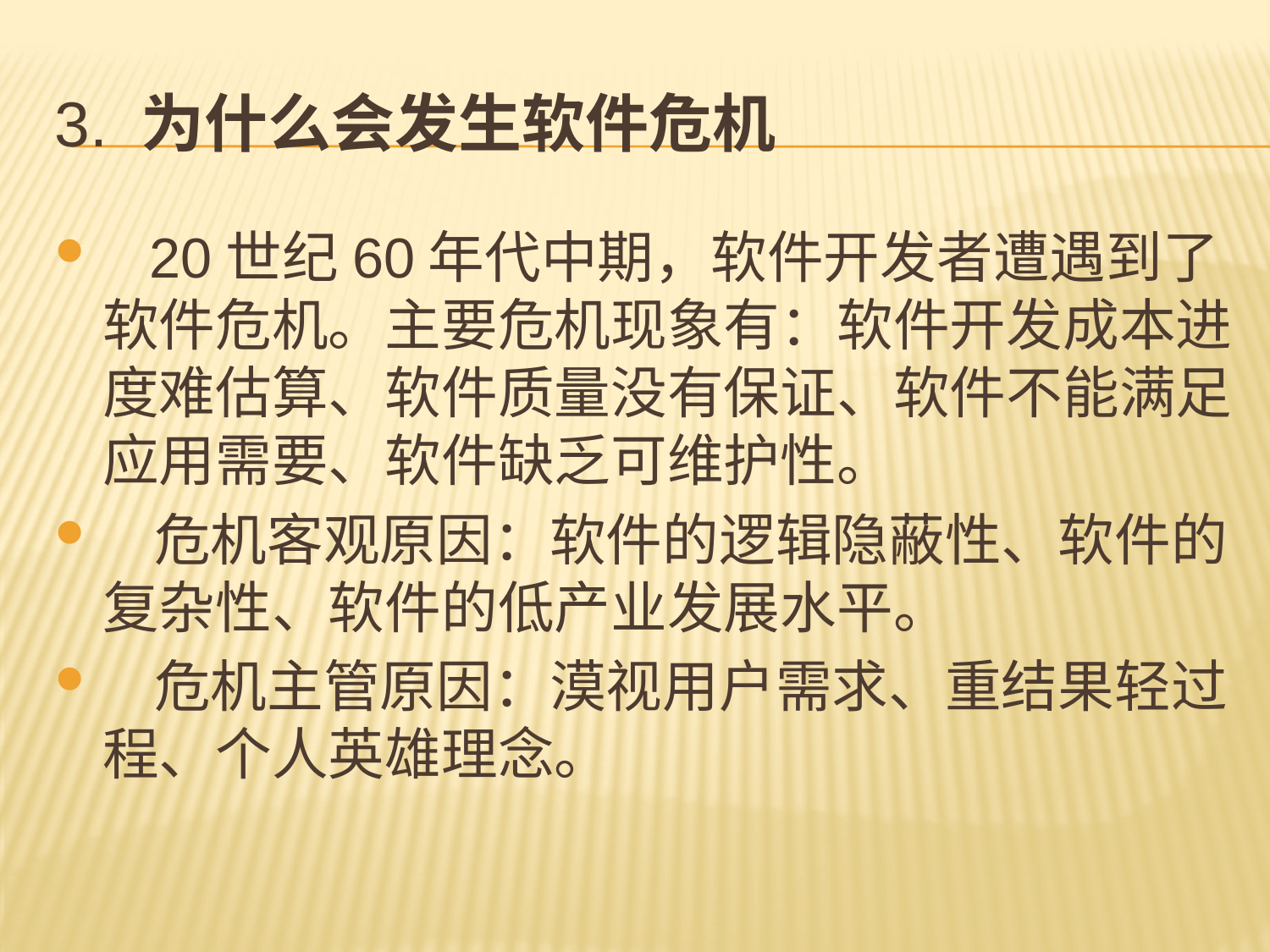

# 3. 为什么会发生软件危机
   20世纪60年代中期，软件开发者遭遇到了软件危机。主要危机现象有：软件开发成本进度难估算、软件质量没有保证、软件不能满足应用需要、软件缺乏可维护性。
   危机客观原因：软件的逻辑隐蔽性、软件的复杂性、软件的低产业发展水平。
   危机主管原因：漠视用户需求、重结果轻过程、个人英雄理念。